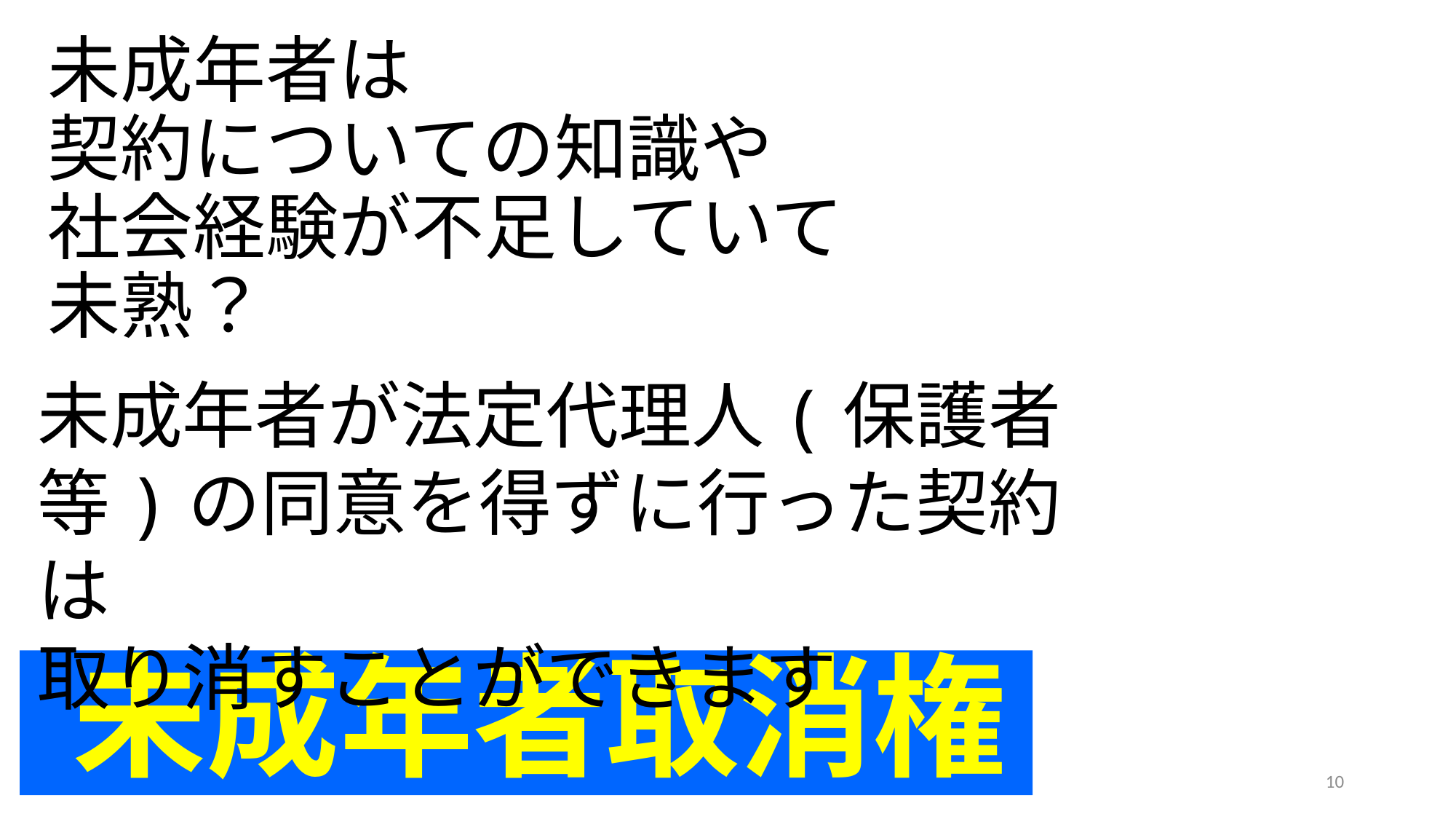

# 未成年者は 契約についての知識や 社会経験が不足していて 未熟？

未成年者が法定代理人(保護者等)の同意を得ずに行った契約は
取り消すことができます
   未成年者取消権
10